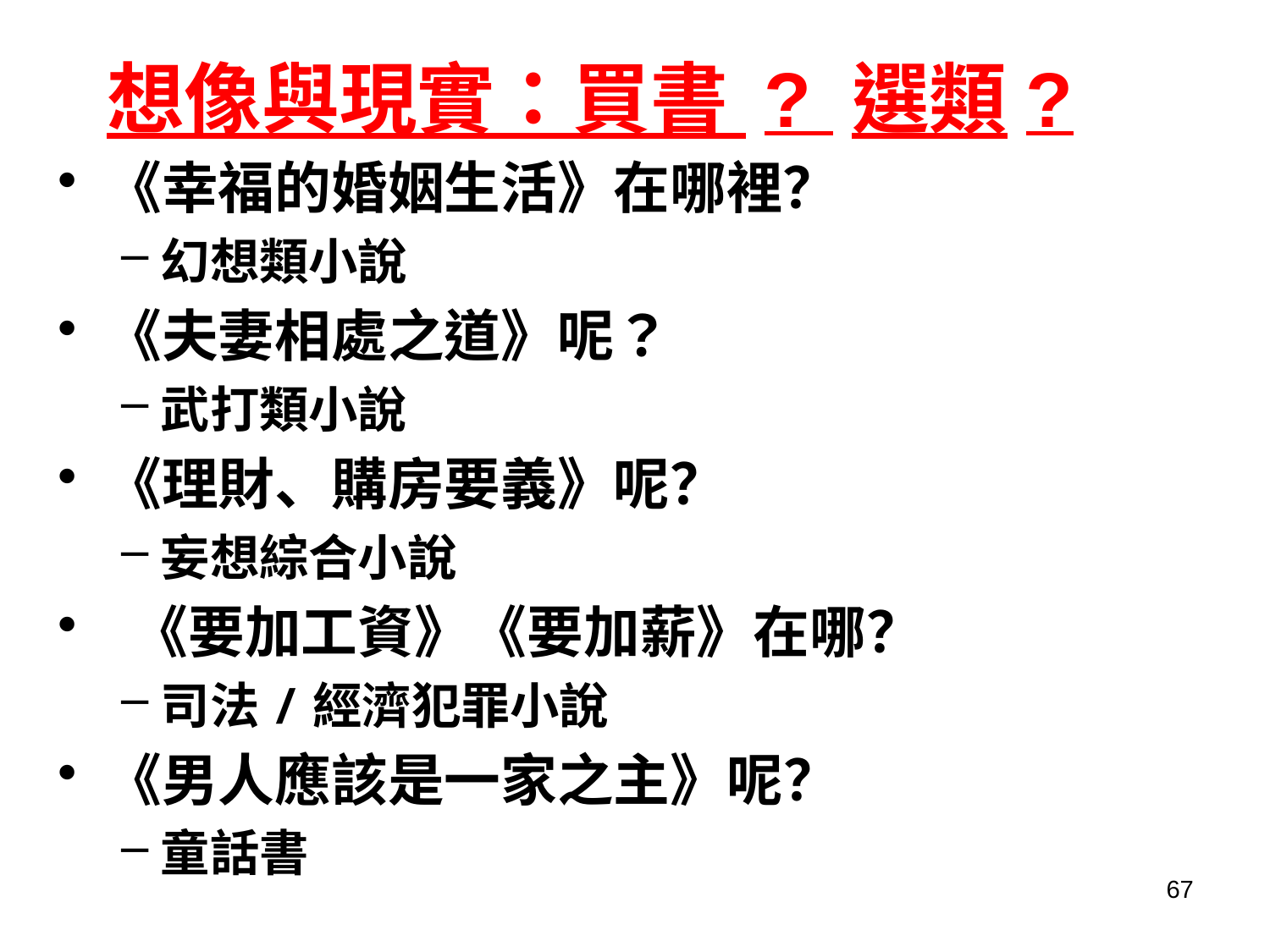

# 想像與現實：買書 ? 選類?
《幸福的婚姻生活》在哪裡？
幻想類小說
《夫妻相處之道》呢？
武打類小說
《理財、購房要義》呢？
妄想綜合小說
 《要加工資》《要加薪》在哪？
司法/經濟犯罪小說
《男人應該是一家之主》呢？
童話書
67